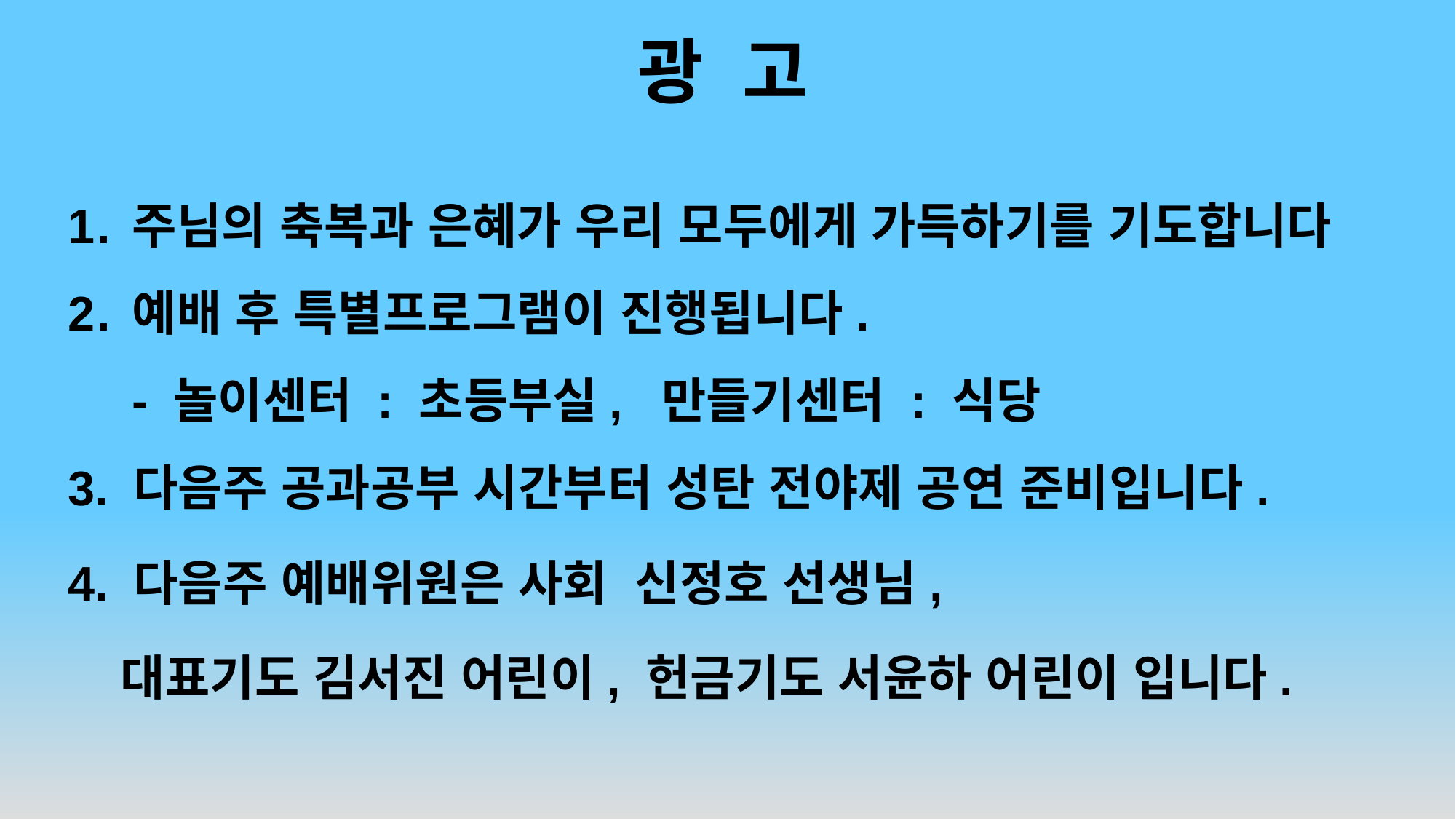

# 광  고
주님의 축복과 은혜가 우리 모두에게 가득하기를 기도합니다
예배 후 특별프로그램이 진행됩니다.
- 놀이센터 : 초등부실,  만들기센터 : 식당
3. 다음주 공과공부 시간부터 성탄 전야제 공연 준비입니다.
4. 다음주 예배위원은 사회  신정호 선생님,
   대표기도 김서진 어린이, 헌금기도 서윤하 어린이 입니다.